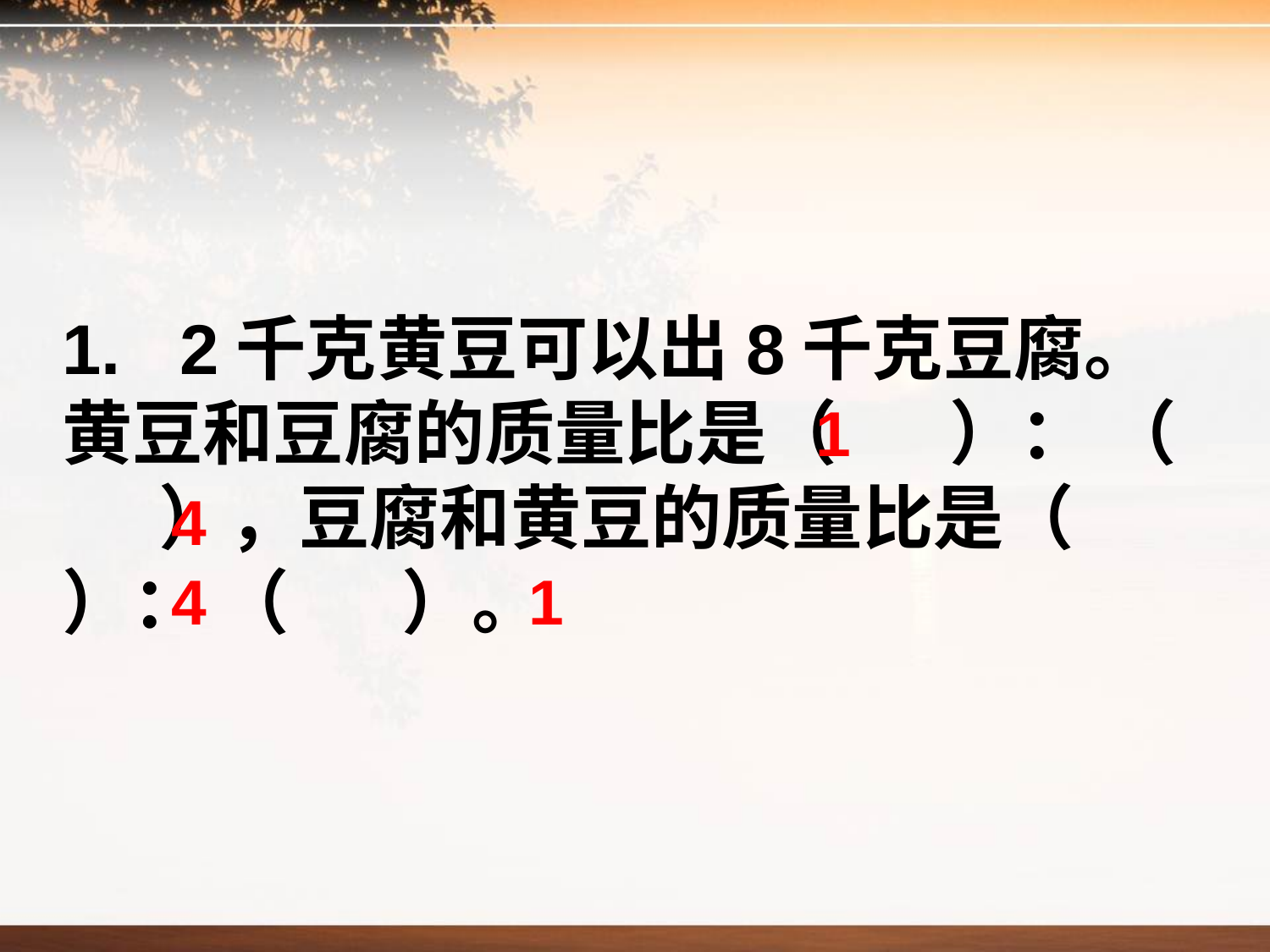

1.   2千克黄豆可以出8千克豆腐。黄豆和豆腐的质量比是（       ）： （       ），豆腐和黄豆的质量比是（       ）： （       ）。
1
4
4
1